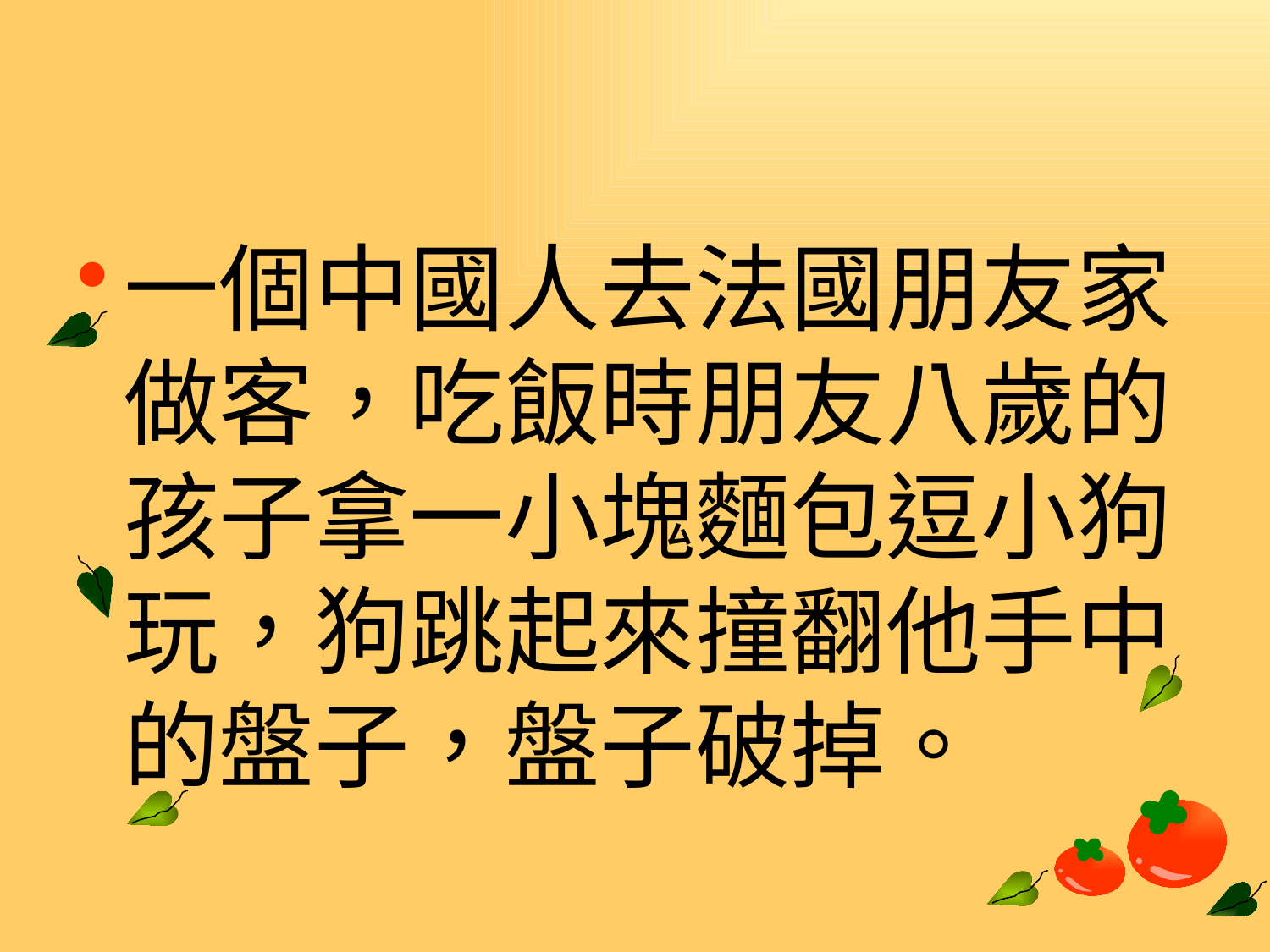

一個中國人去法國朋友家做客，吃飯時朋友八歲的孩子拿一小塊麵包逗小狗玩，狗跳起來撞翻他手中的盤子，盤子破掉。